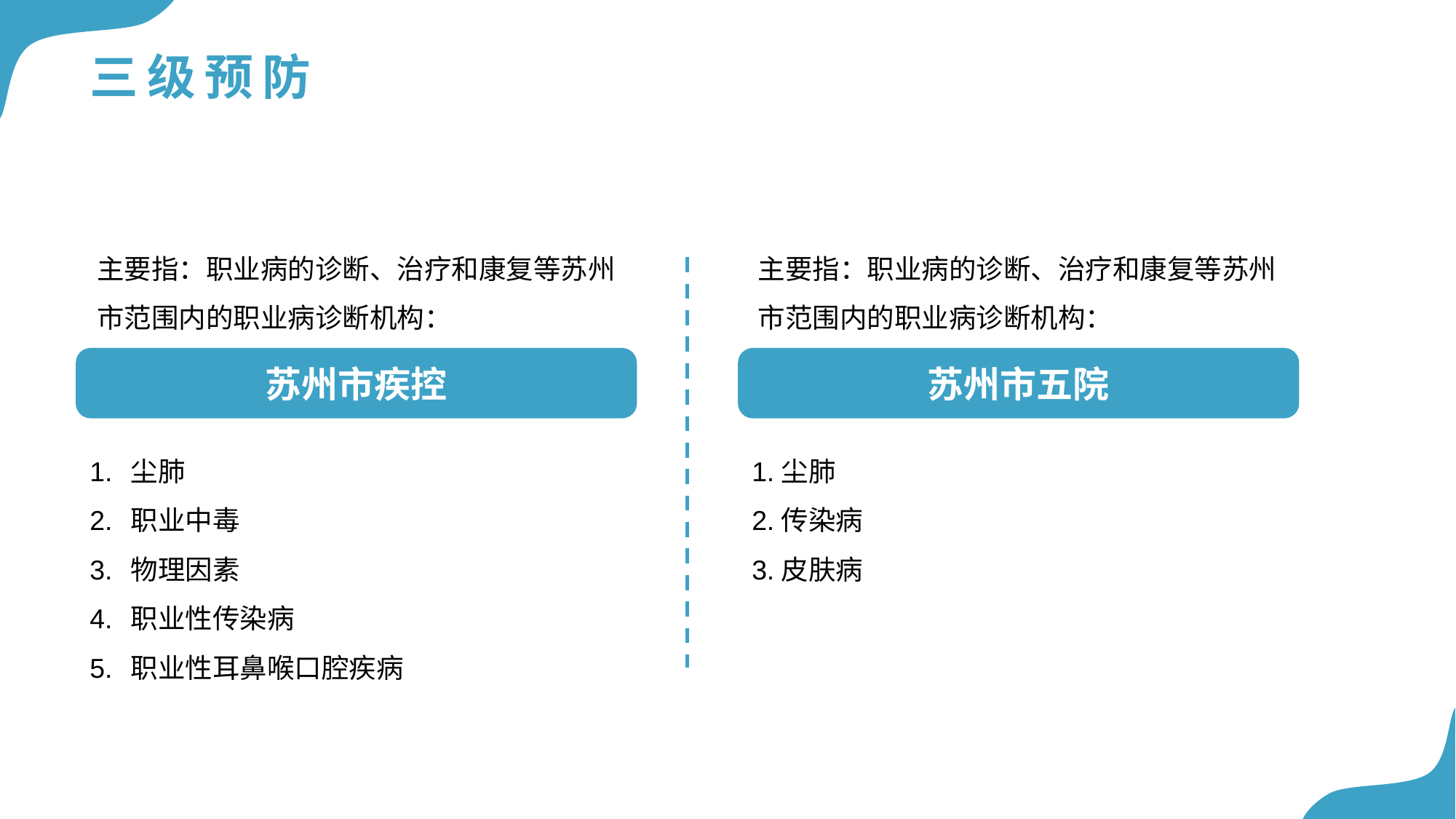

# 三级预防
主要指：职业病的诊断、治疗和康复等苏州市范围内的职业病诊断机构：
苏州市疾控
尘肺
职业中毒
物理因素
职业性传染病
职业性耳鼻喉口腔疾病
主要指：职业病的诊断、治疗和康复等苏州市范围内的职业病诊断机构：
苏州市五院
1.尘肺
2.传染病
3.皮肤病